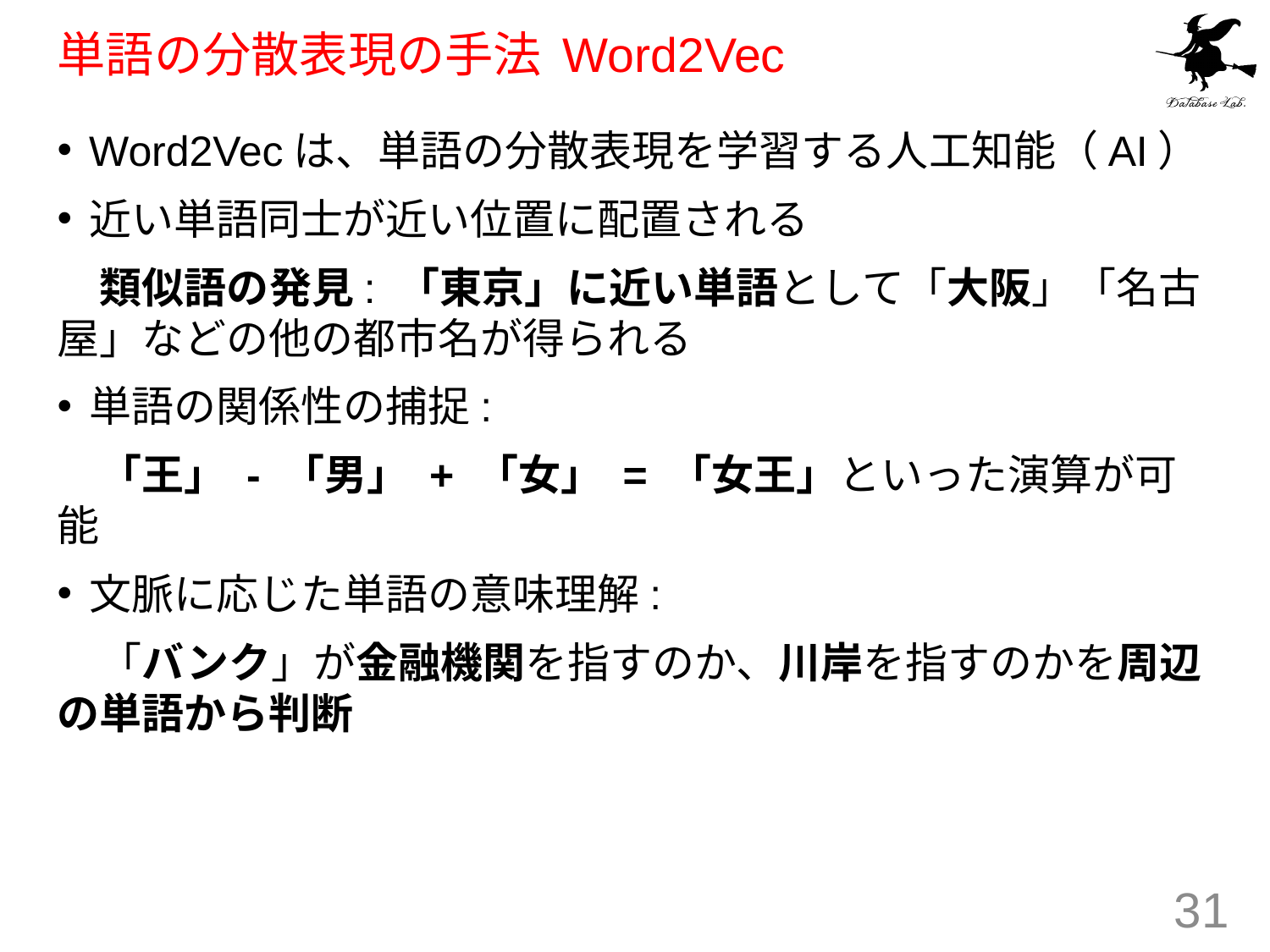

# 単語の分散表現の手法 Word2Vec
Word2Vecは、単語の分散表現を学習する人工知能（AI）
近い単語同士が近い位置に配置される
　類似語の発見: 「東京」に近い単語として「大阪」「名古屋」などの他の都市名が得られる
単語の関係性の捕捉:
　「王」 - 「男」 + 「女」 = 「女王」といった演算が可能
文脈に応じた単語の意味理解:
　「バンク」が金融機関を指すのか、川岸を指すのかを周辺の単語から判断
31